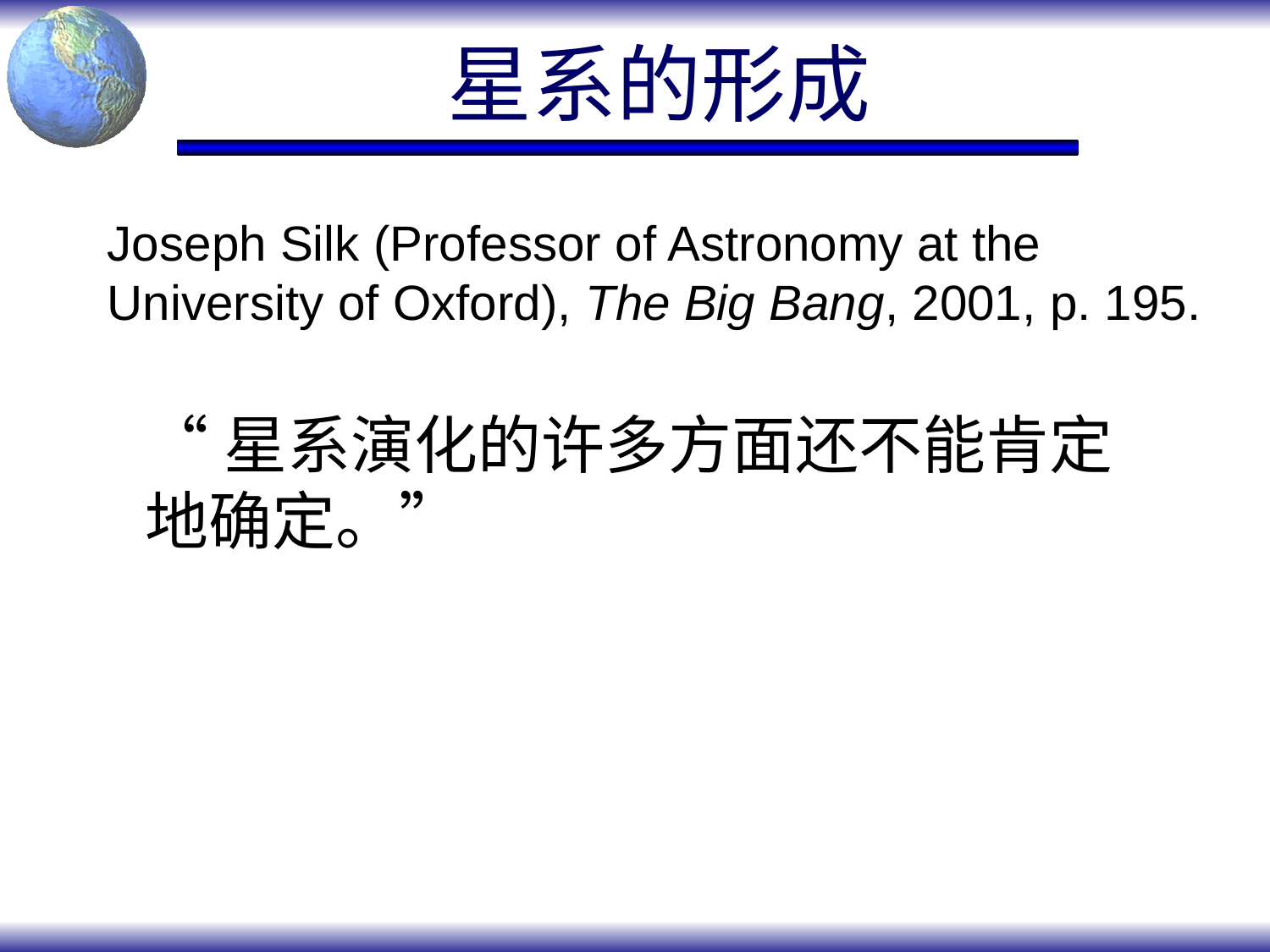

# 星系的形成
Joseph Silk (Professor of Astronomy at the University of Oxford), The Big Bang, 2001, p. 195.
“星系演化的许多方面还不能肯定地确定。”